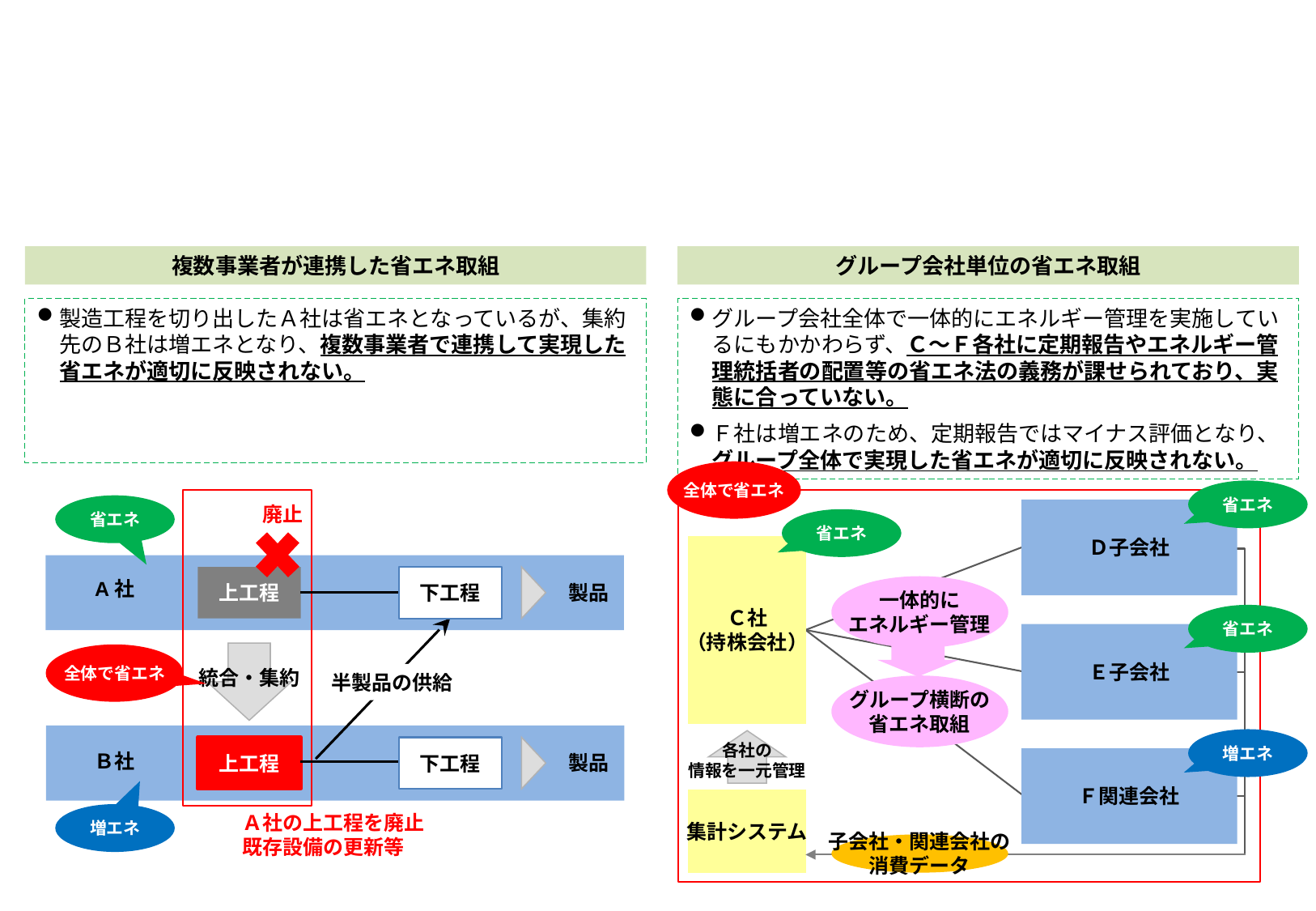

複数事業者が連携した省エネ取組
グループ会社単位の省エネ取組
製造工程を切り出したＡ社は省エネとなっているが、集約先のＢ社は増エネとなり、複数事業者で連携して実現した省エネが適切に反映されない。

グループ会社全体で一体的にエネルギー管理を実施しているにもかかわらず、Ｃ～Ｆ各社に定期報告やエネルギー管理統括者の配置等の省エネ法の義務が課せられており、実態に合っていない。
Ｆ社は増エネのため、定期報告ではマイナス評価となり、グループ全体で実現した省エネが適切に反映されない。
全体で省エネ
省エネ

廃止
省エネ

Ｄ子会社
省エネ

上工程
下工程
A社
製品
一体的に
エネルギー管理

Ｃ社
（持株会社）
省エネ

Ｅ子会社

全体で省エネ
統合・集約
半製品の供給
グループ横断の
省エネ取組

増エネ

各社の
情報を一元管理
上工程
下工程
Ｂ社
製品

Ｆ関連会社

集計システム
Ａ社の上工程を廃止
既存設備の更新等
増エネ
子会社・関連会社の
消費データ
D関連会社